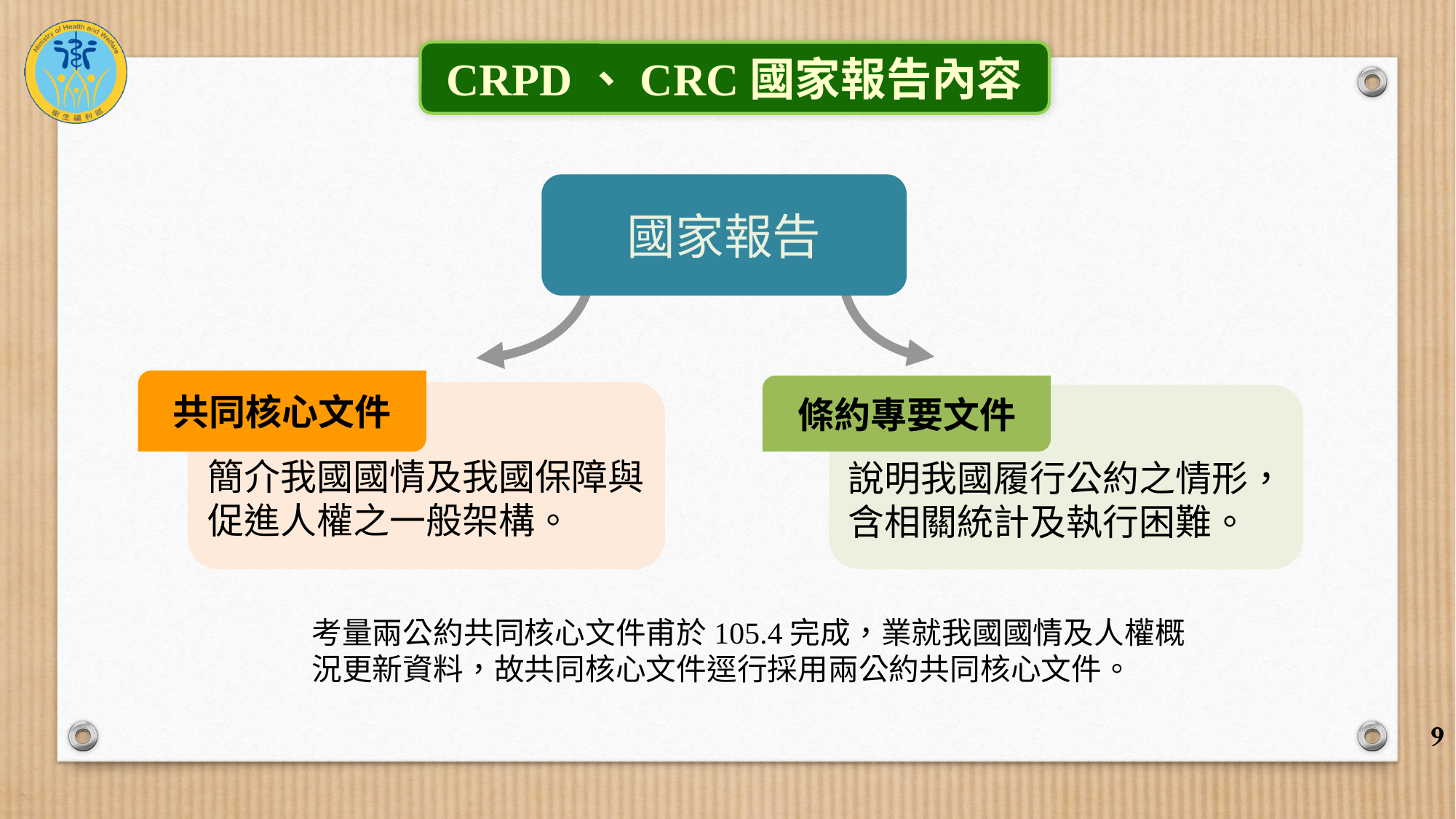

CRPD、CRC國家報告內容
國家報告

共同核心文件
條約專要文件

簡介我國國情及我國保障與促進人權之一般架構。

說明我國履行公約之情形，含相關統計及執行困難。
考量兩公約共同核心文件甫於105.4完成，業就我國國情及人權概況更新資料，故共同核心文件逕行採用兩公約共同核心文件。
9